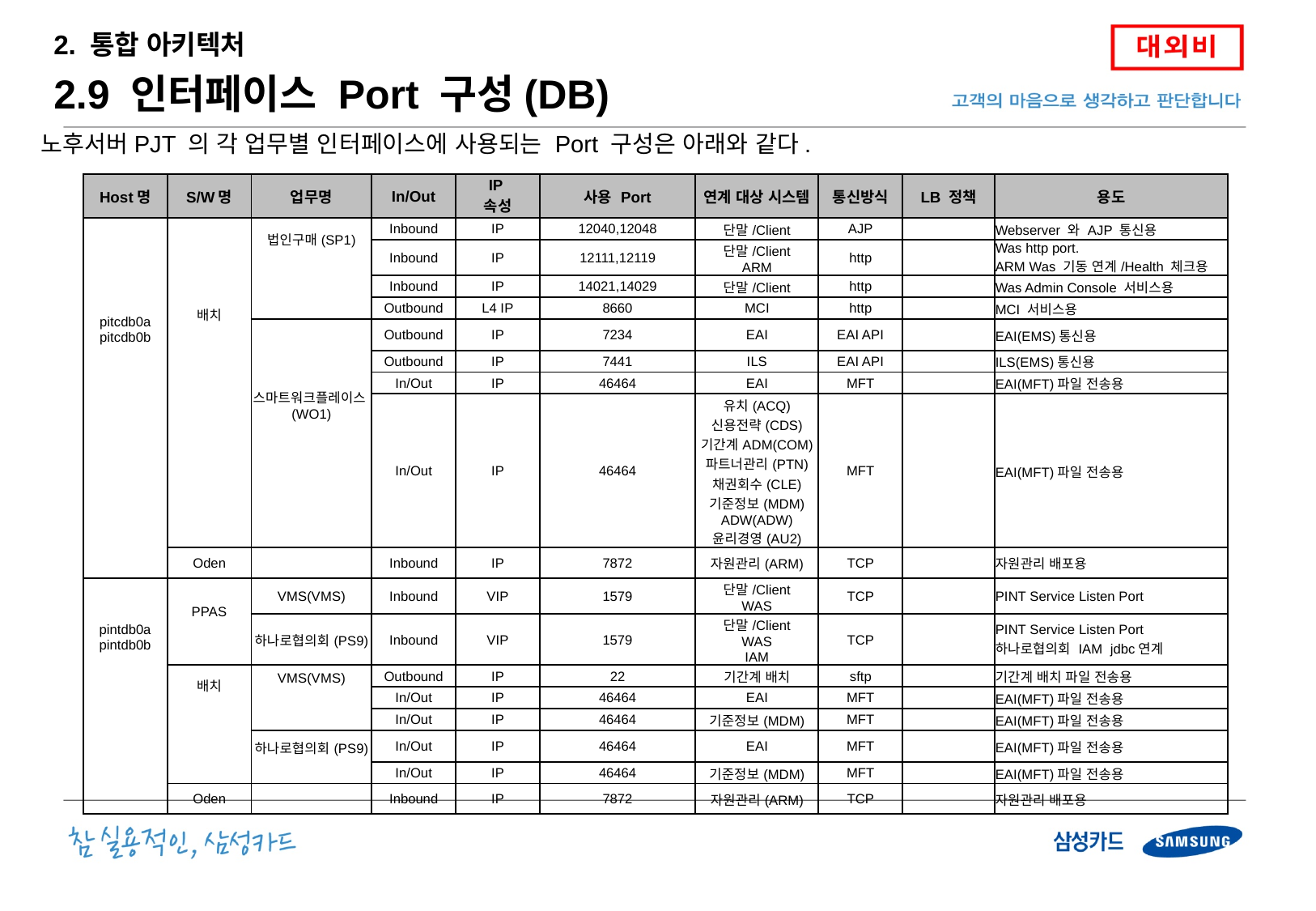

2. 통합 아키텍처
2.9 인터페이스 Port 구성(DB)
노후서버PJT 의 각 업무별 인터페이스에 사용되는 Port 구성은 아래와 같다.
| Host명 | S/W명 | 업무명 | In/Out | IP 속성 | 사용 Port | 연계 대상 시스템 | 통신방식 | LB 정책 | 용도 |
| --- | --- | --- | --- | --- | --- | --- | --- | --- | --- |
| pitcdb0a pitcdb0b | 배치 | 법인구매(SP1) | Inbound | IP | 12040,12048 | 단말/Client | AJP |  | Webserver 와 AJP 통신용 |
|  |  |  | Inbound | IP | 12111,12119 | 단말/Client ARM | http |  | Was http port. ARM Was 기동 연계/Health 체크용 |
|  |  |  | Inbound | IP | 14021,14029 | 단말/Client | http |  | Was Admin Console 서비스용 |
|  |  |  | Outbound | L4 IP | 8660 | MCI | http |  | MCI 서비스용 |
|  |  | 스마트워크플레이스(WO1) | Outbound | IP | 7234 | EAI | EAI API |  | EAI(EMS)통신용 |
|  |  |  | Outbound | IP | 7441 | ILS | EAI API |  | ILS(EMS)통신용 |
|  |  |  | In/Out | IP | 46464 | EAI | MFT |  | EAI(MFT)파일 전송용 |
|  |  |  | In/Out | IP | 46464 | 유치(ACQ) 신용전략(CDS) 기간계ADM(COM) 파트너관리(PTN) 채권회수(CLE) 기준정보(MDM) ADW(ADW) 윤리경영(AU2) | MFT |  | EAI(MFT)파일 전송용 |
|  | Oden |  | Inbound | IP | 7872 | 자원관리(ARM) | TCP |  | 자원관리 배포용 |
| pintdb0a pintdb0b | PPAS | VMS(VMS) | Inbound | VIP | 1579 | 단말/Client WAS | TCP |  | PINT Service Listen Port |
|  |  | 하나로협의회(PS9) | Inbound | VIP | 1579 | 단말/Client WAS IAM | TCP |  | PINT Service Listen Port 하나로협의회 IAM jdbc연계 |
|  | 배치 | VMS(VMS) | Outbound | IP | 22 | 기간계 배치 | sftp |  | 기간계 배치 파일 전송용 |
|  |  |  | In/Out | IP | 46464 | EAI | MFT |  | EAI(MFT)파일 전송용 |
|  |  |  | In/Out | IP | 46464 | 기준정보(MDM) | MFT |  | EAI(MFT)파일 전송용 |
|  |  | 하나로협의회(PS9) | In/Out | IP | 46464 | EAI | MFT |  | EAI(MFT)파일 전송용 |
|  |  |  | In/Out | IP | 46464 | 기준정보(MDM) | MFT |  | EAI(MFT)파일 전송용 |
|  | Oden |  | Inbound | IP | 7872 | 자원관리(ARM) | TCP |  | 자원관리 배포용 |